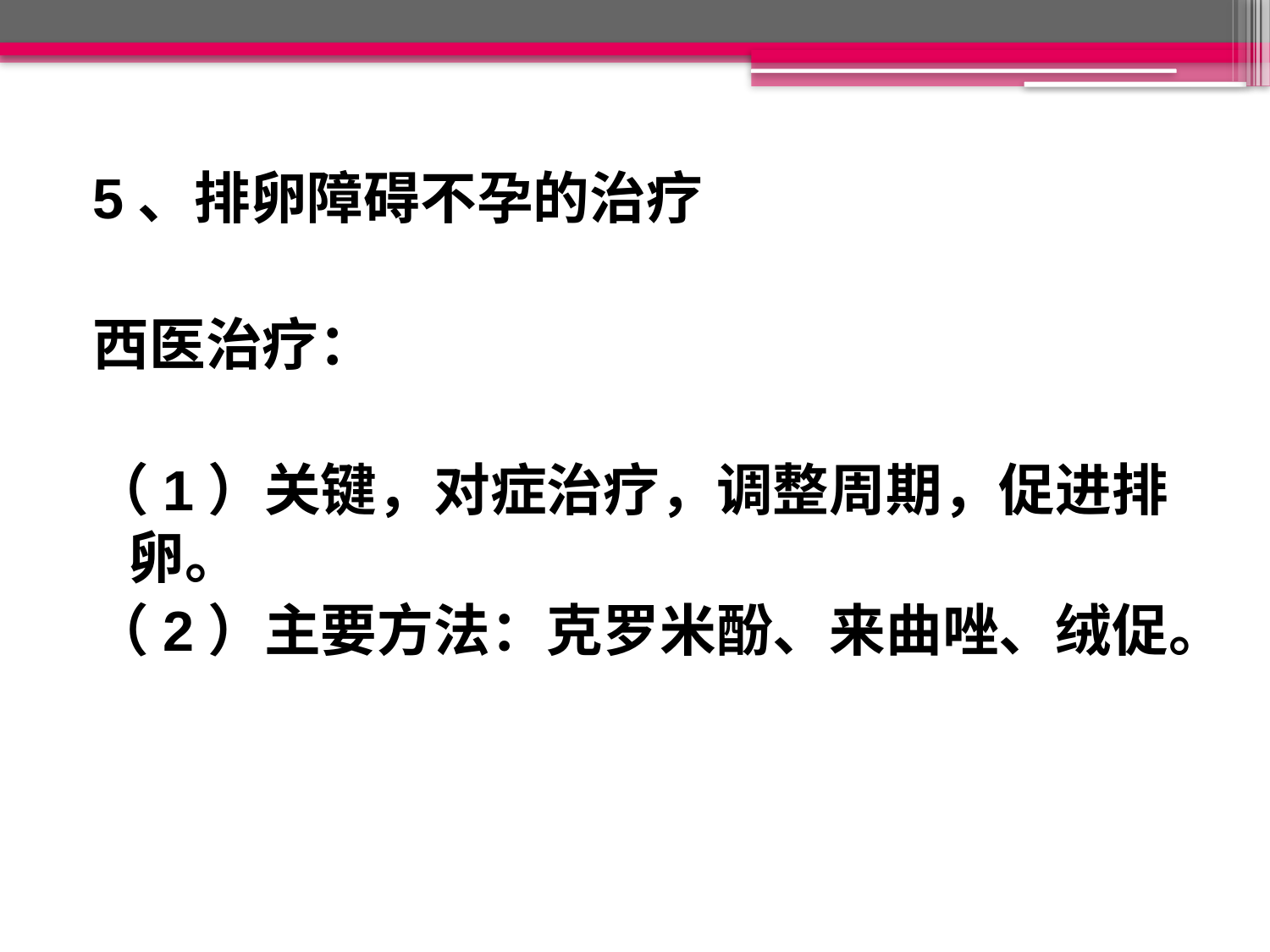

5、排卵障碍不孕的治疗

西医治疗：

（1）关键，对症治疗，调整周期，促进排卵。
（2）主要方法：克罗米酚、来曲唑、绒促。
#